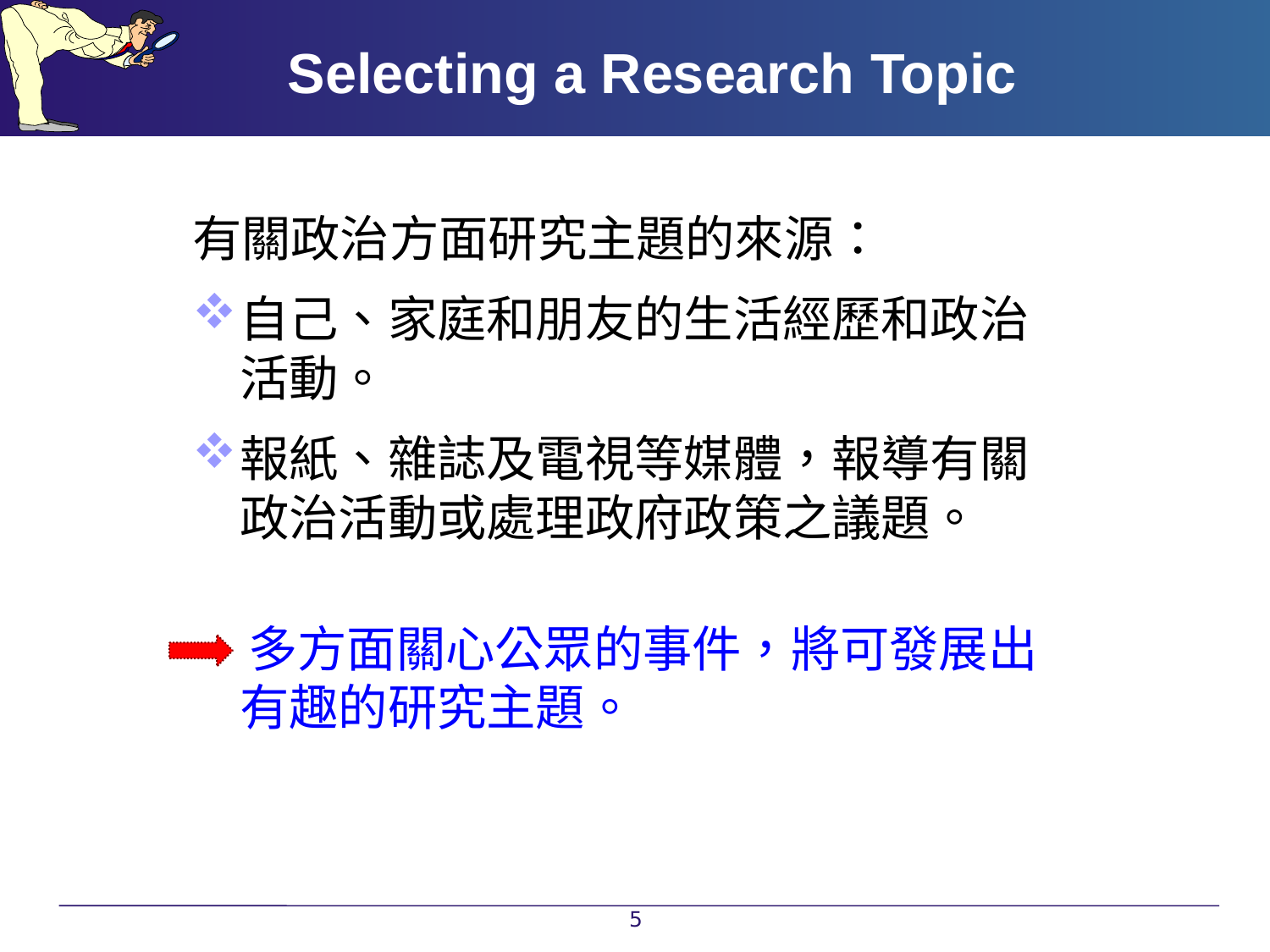

# Selecting a Research Topic
有關政治方面研究主題的來源：
自己、家庭和朋友的生活經歷和政治活動。
報紙、雜誌及電視等媒體，報導有關政治活動或處理政府政策之議題。

    多方面關心公眾的事件，將可發展出有趣的研究主題。

5